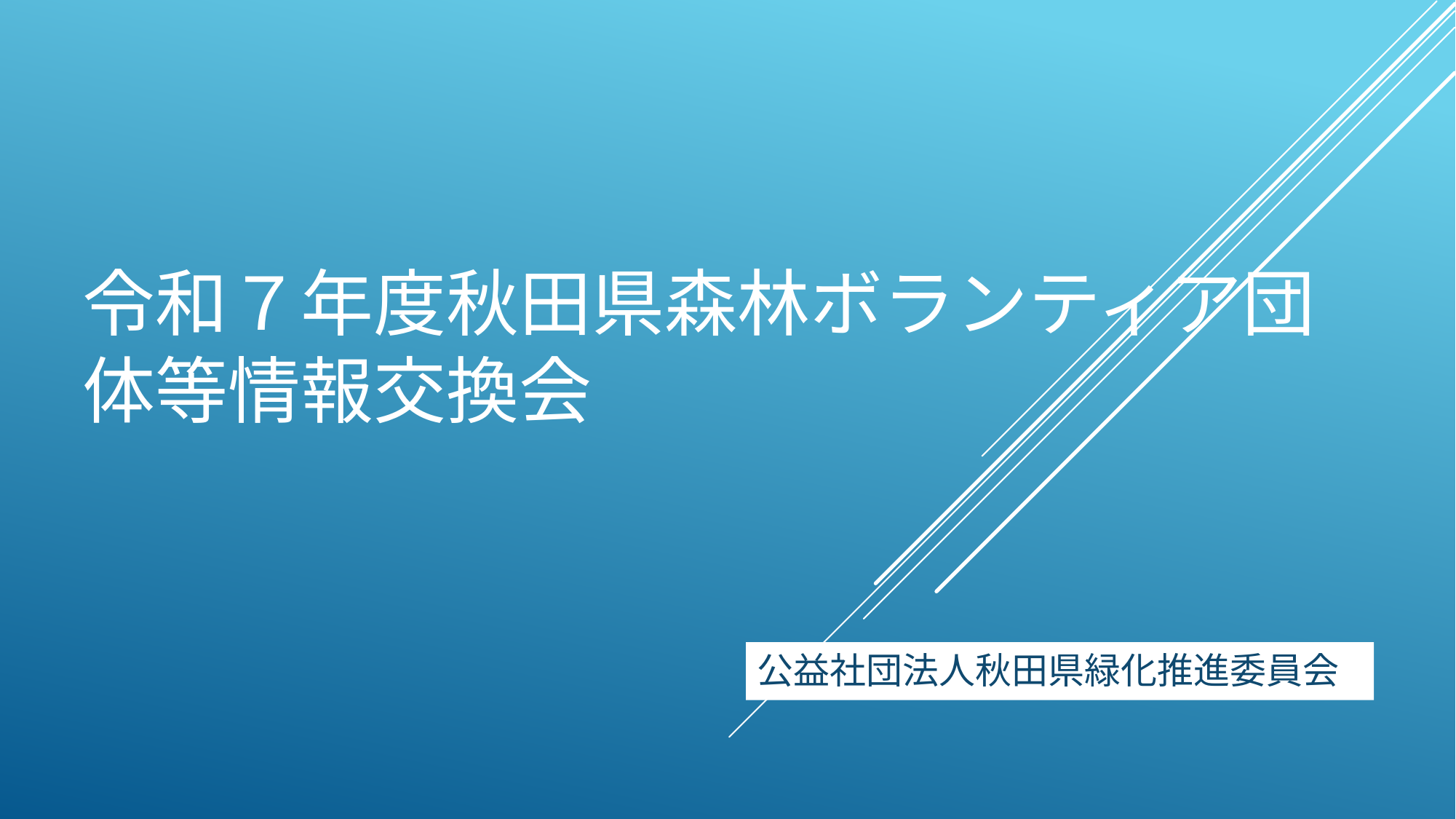

# 令和７年度秋田県森林ボランティア団体等情報交換会
公益社団法人秋田県緑化推進委員会